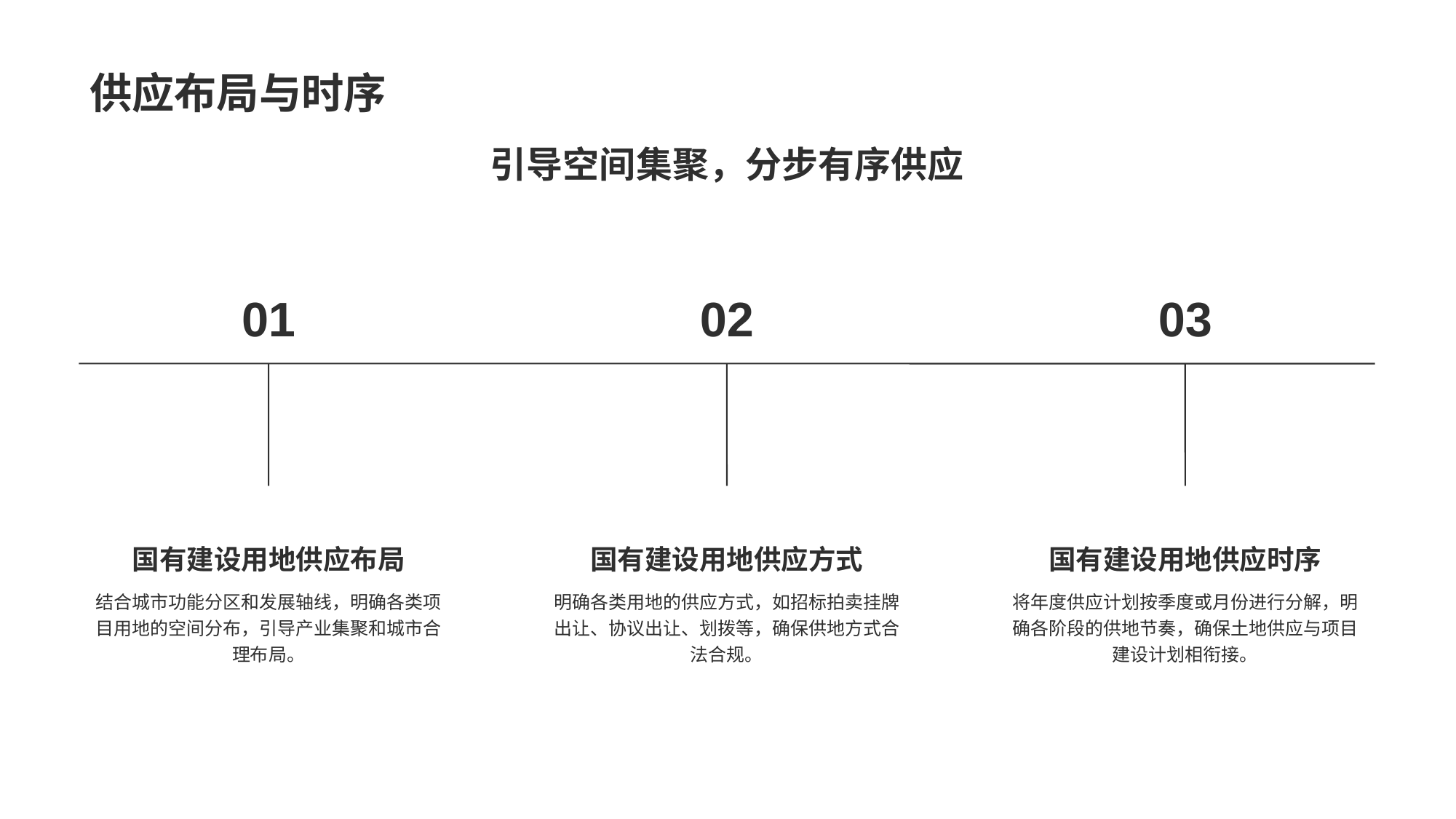

供应布局与时序
引导空间集聚，分步有序供应
01

国有建设用地供应布局
结合城市功能分区和发展轴线，明确各类项目用地的空间分布，引导产业集聚和城市合理布局。
02

国有建设用地供应方式
明确各类用地的供应方式，如招标拍卖挂牌出让、协议出让、划拨等，确保供地方式合法合规。
03

国有建设用地供应时序
将年度供应计划按季度或月份进行分解，明确各阶段的供地节奏，确保土地供应与项目建设计划相衔接。